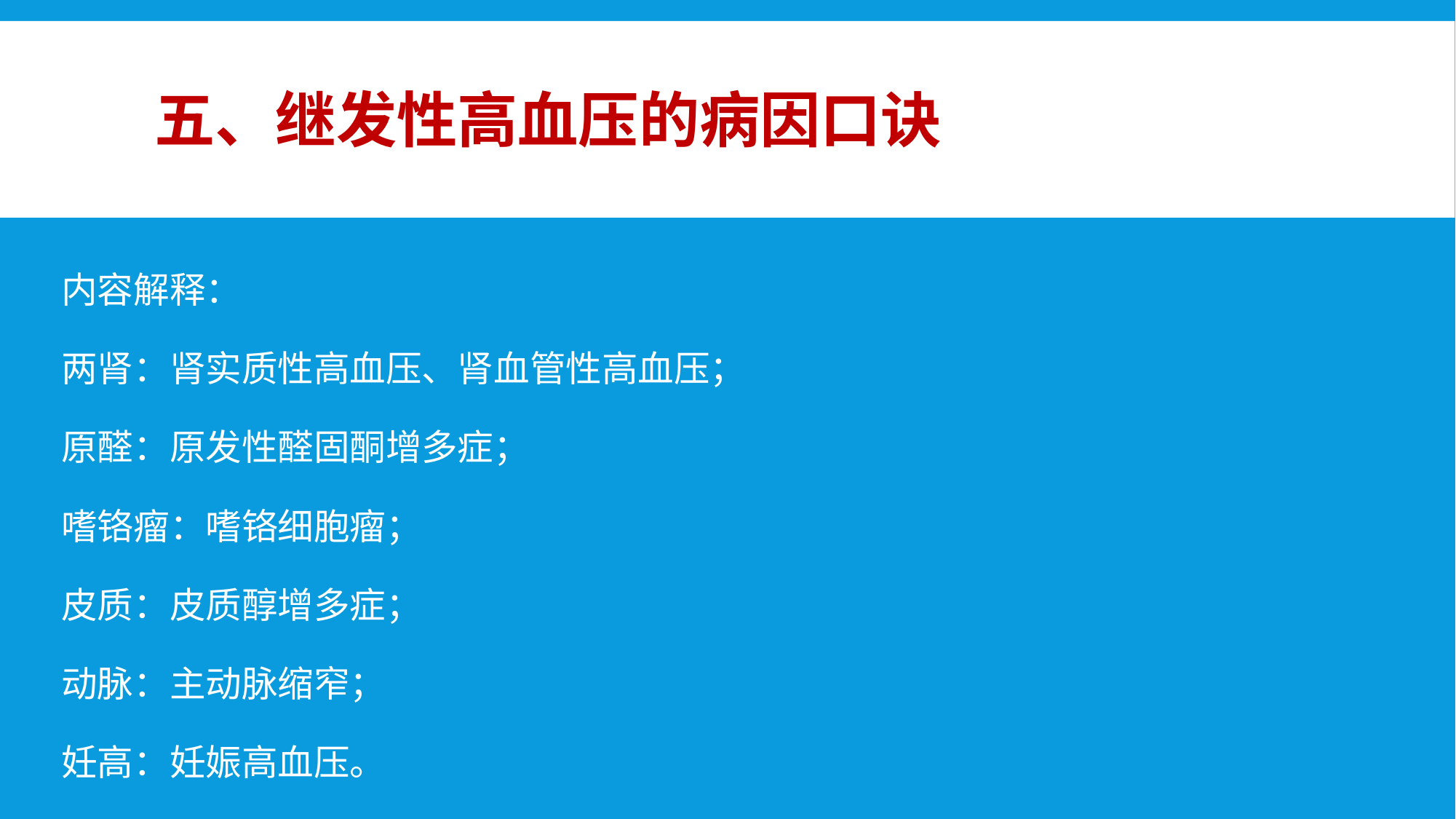

# 五、继发性高血压的病因口诀
内容解释：
两肾：肾实质性高血压、肾血管性高血压；
原醛：原发性醛固酮增多症；
嗜铬瘤：嗜铬细胞瘤；
皮质：皮质醇增多症；
动脉：主动脉缩窄；
妊高：妊娠高血压。